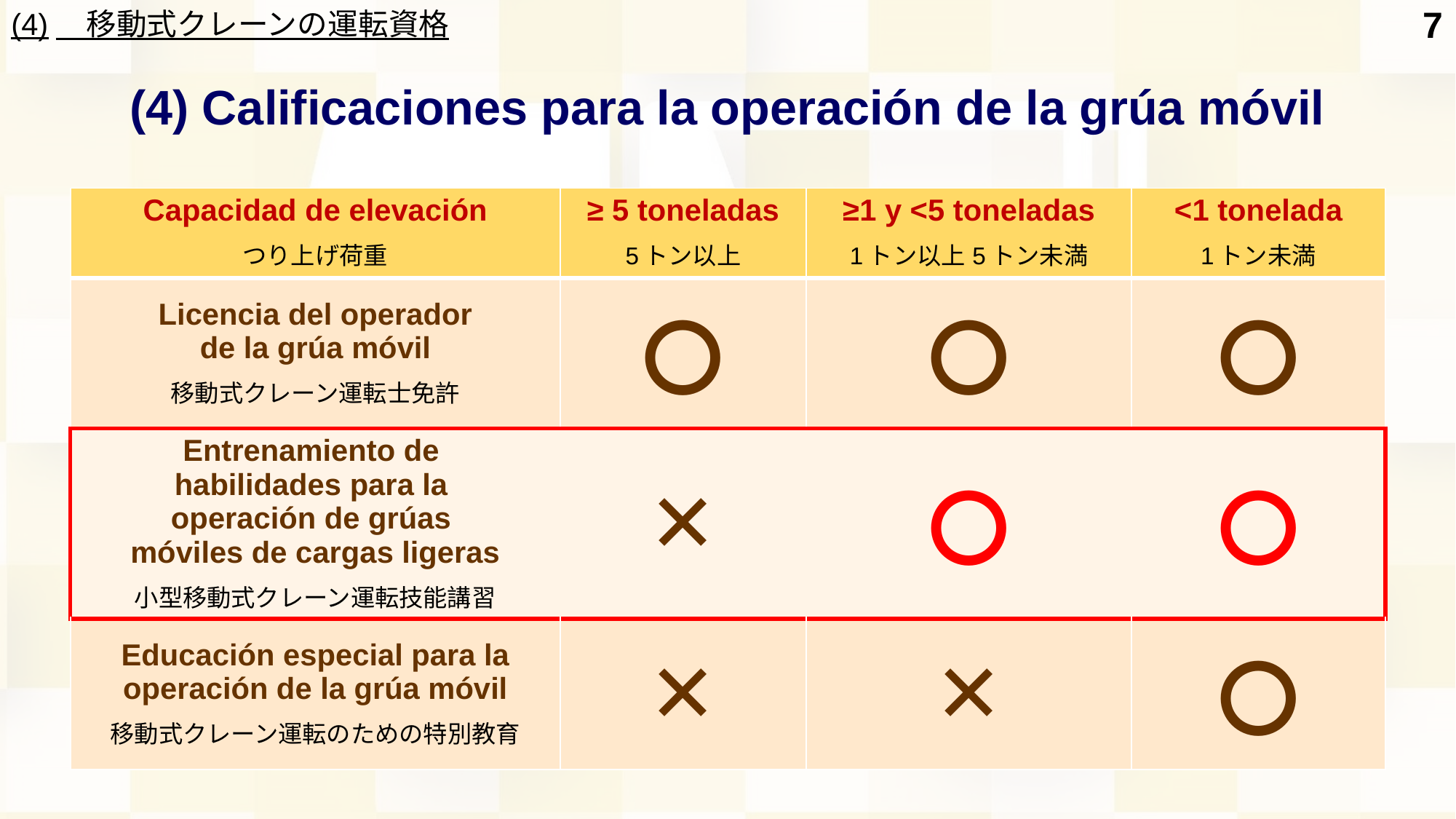

7
(4)　移動式クレーンの運転資格
(4) Calificaciones para la operación de la grúa móvil
| Capacidad de elevación つり上げ荷重 | ≥ 5 toneladas 5トン以上 | ≥1 y <5 toneladas 1トン以上5トン未満 | <1 tonelada 1トン未満 |
| --- | --- | --- | --- |
| Licencia del operador de la grúa móvil 移動式クレーン運転士免許 | 〇 | 〇 | 〇 |
| Entrenamiento de habilidades para la operación de grúas móviles de cargas ligeras 小型移動式クレーン運転技能講習 | ✕ | 〇 | 〇 |
| Educación especial para la operación de la grúa móvil 移動式クレーン運転のための特別教育 | ✕ | ✕ | 〇 |